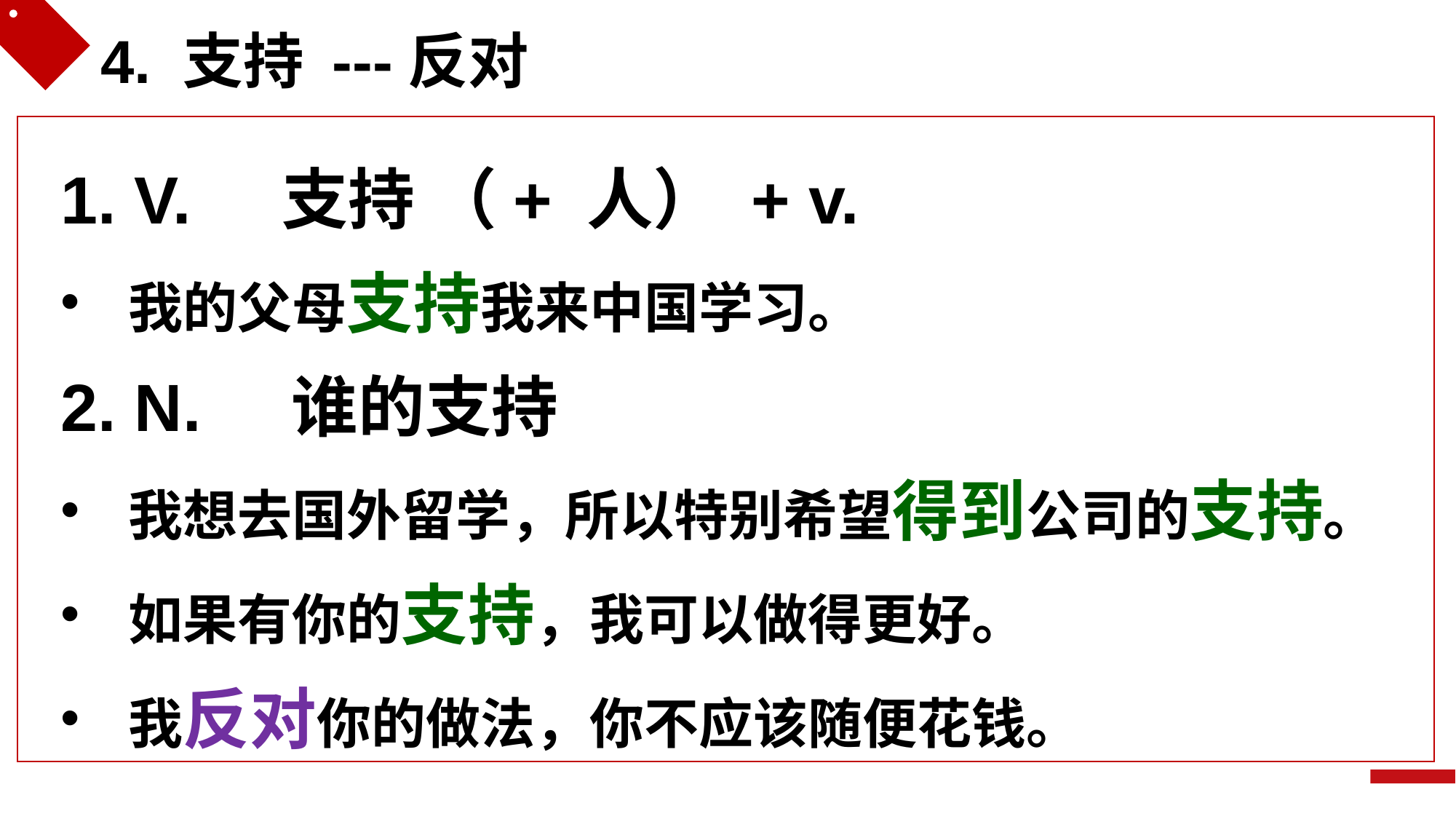

4. 支持 ---反对
1. V.    支持 （+ 人） + v.
我的父母支持我来中国学习。
2. N.    谁的支持
我想去国外留学，所以特别希望得到公司的支持。
如果有你的支持，我可以做得更好。
我反对你的做法，你不应该随便花钱。